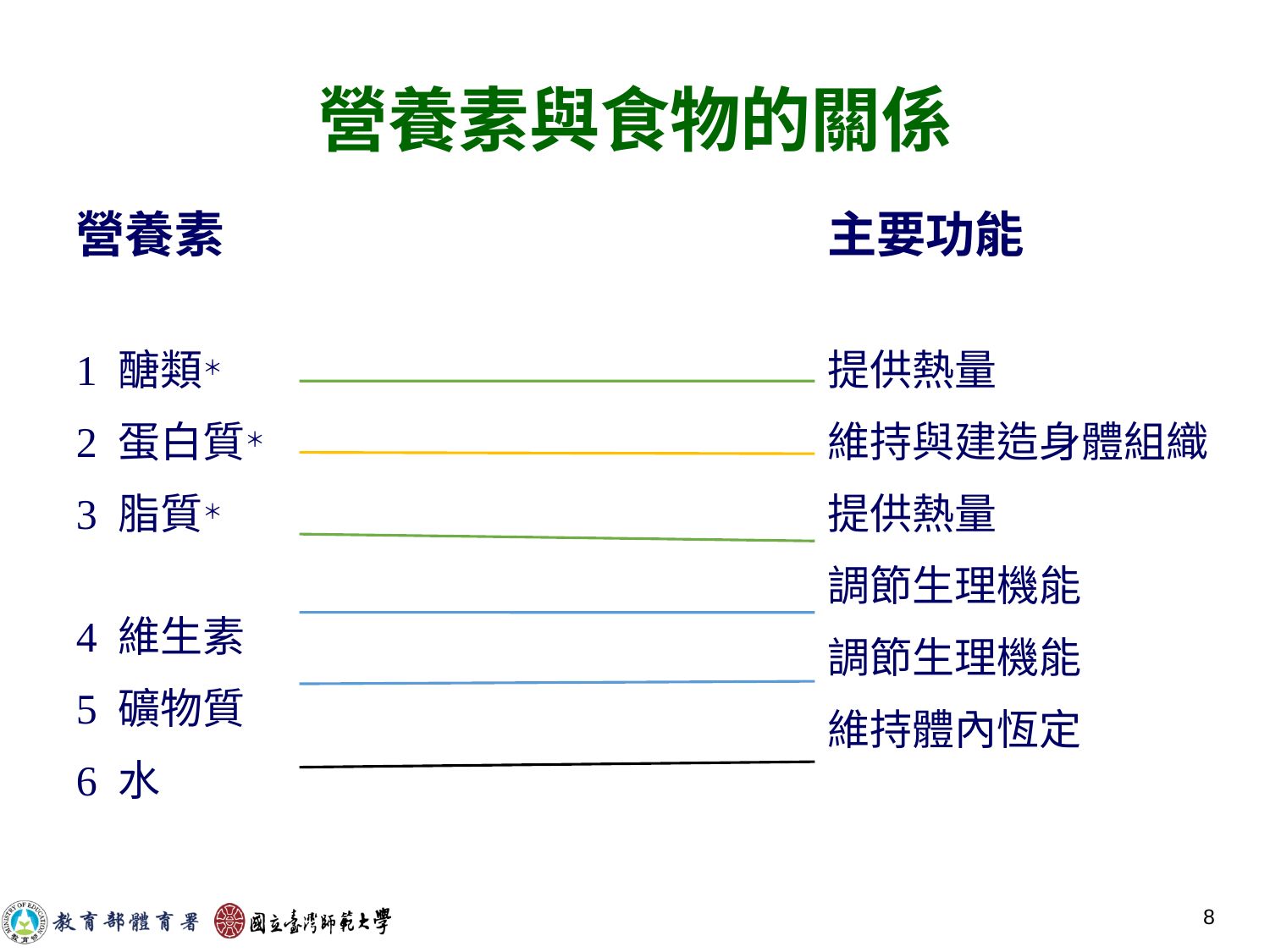

# 營養素與食物的關係
營養素

1 醣類＊
2 蛋白質＊
3 脂質＊
4 維生素
5 礦物質
6 水
主要功能

提供熱量
維持與建造身體組織
提供熱量
調節生理機能
調節生理機能
維持體內恆定

8